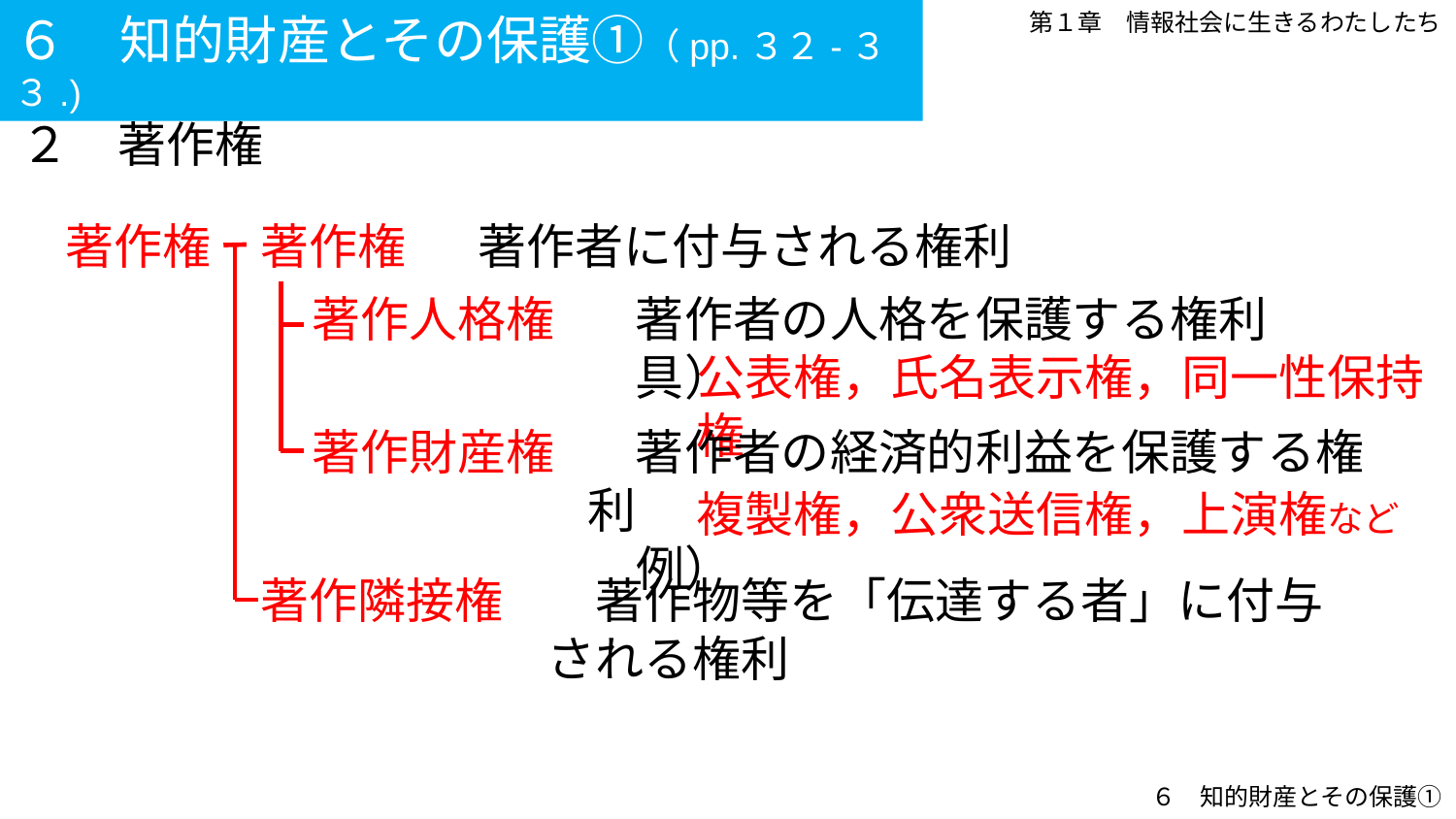

６　知的財産とその保護①（pp.３２-３３.)
第１章　情報社会に生きるわたしたち
２　著作権
　著作者に付与される権利
著作権
著作権
　著作者の人格を保護する権利
　具）
著作人格権
　著作者の経済的利益を保護する権利
　例）
著作財産権
　著作物等を「伝達する者」に付与される権利
著作隣接権
公表権，氏名表示権，同一性保持権
複製権，公衆送信権，上演権など
６　知的財産とその保護①